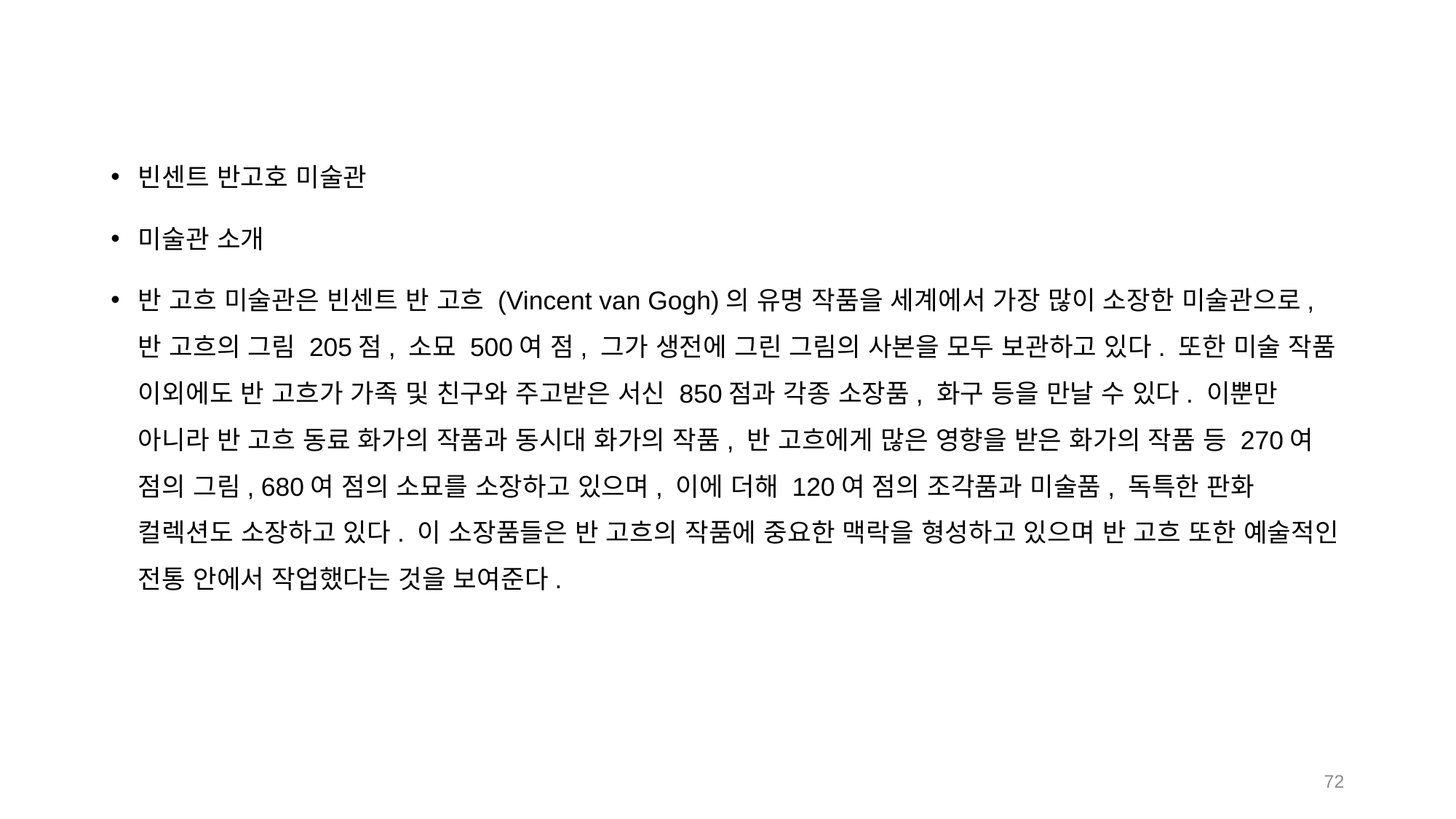

빈센트 반고호 미술관
미술관 소개
반 고흐 미술관은 빈센트 반 고흐 (Vincent van Gogh)의 유명 작품을 세계에서 가장 많이 소장한 미술관으로, 반 고흐의 그림 205점, 소묘 500여 점, 그가 생전에 그린 그림의 사본을 모두 보관하고 있다. 또한 미술 작품 이외에도 반 고흐가 가족 및 친구와 주고받은 서신 850점과 각종 소장품, 화구 등을 만날 수 있다. 이뿐만 아니라 반 고흐 동료 화가의 작품과 동시대 화가의 작품, 반 고흐에게 많은 영향을 받은 화가의 작품 등 270여 점의 그림, 680여 점의 소묘를 소장하고 있으며, 이에 더해 120여 점의 조각품과 미술품, 독특한 판화 컬렉션도 소장하고 있다. 이 소장품들은 반 고흐의 작품에 중요한 맥락을 형성하고 있으며 반 고흐 또한 예술적인 전통 안에서 작업했다는 것을 보여준다.

72